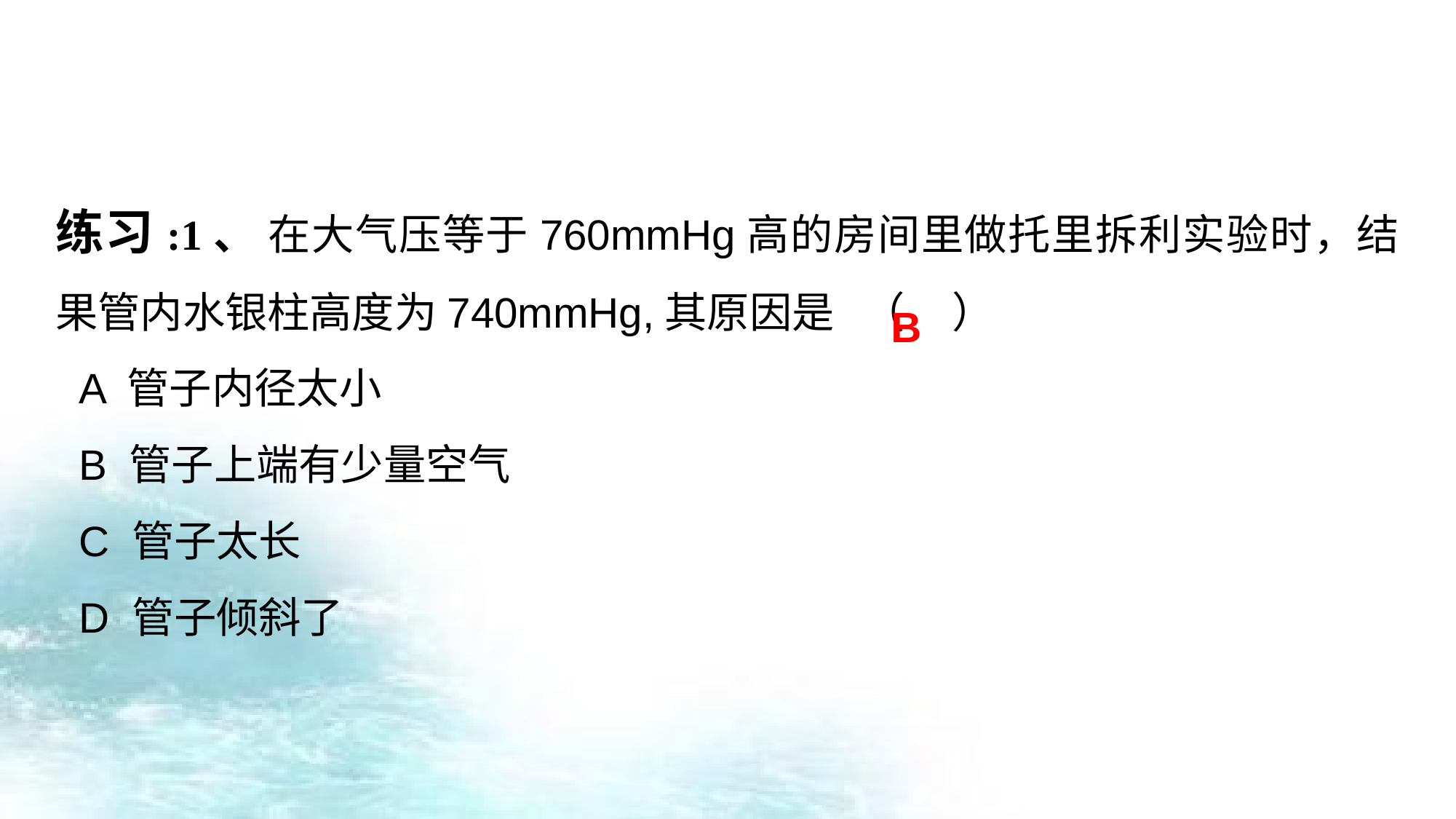

练习:1、 在大气压等于760mmHg高的房间里做托里拆利实验时，结果管内水银柱高度为740mmHg,其原因是   （     ）
  A 管子内径太小
  B 管子上端有少量空气
  C 管子太长
  D 管子倾斜了
B